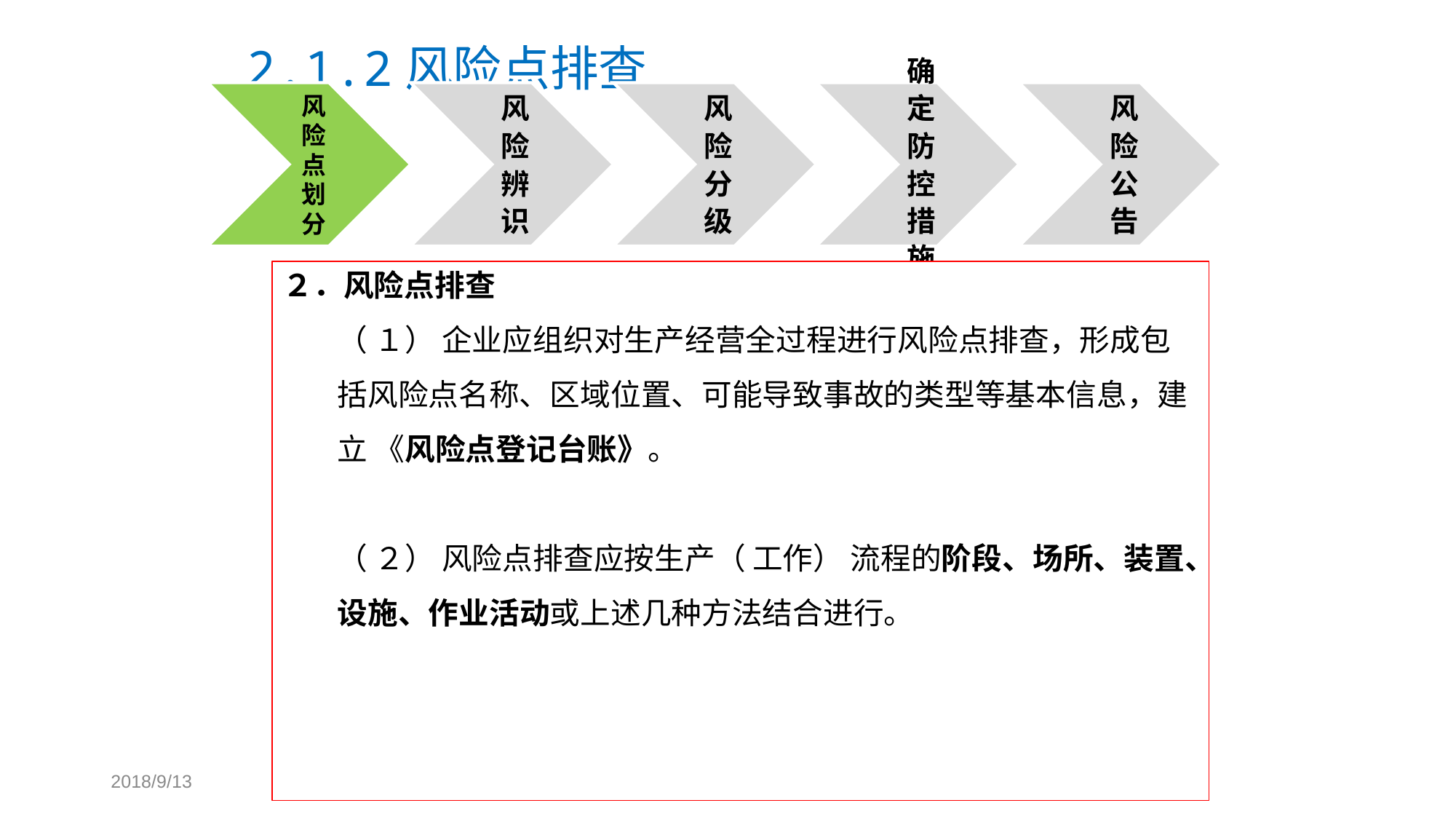

# 2.1.2风险点排查
风险点划分
风险辨识
风险分级
确定防控措施
风险公告
２．风险点排查
（ １） 企业应组织对生产经营全过程进行风险点排查，形成包括风险点名称、区域位置、可能导致事故的类型等基本信息，建立 《风险点登记台账》。

（ ２） 风险点排查应按生产（ 工作） 流程的阶段、场所、装置、设施、作业活动或上述几种方法结合进行。
2018/9/13